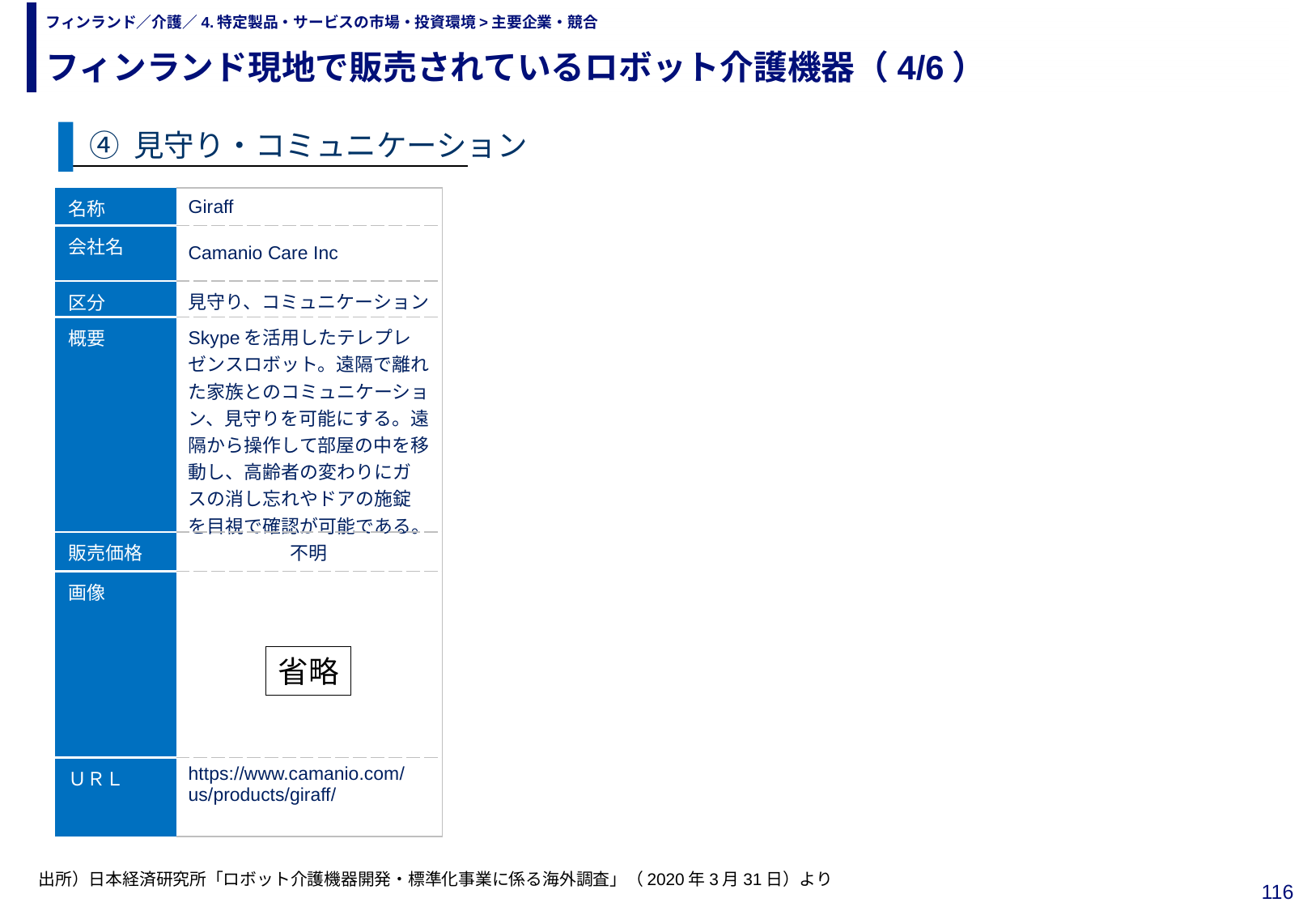

フィンランド現地で販売されているロボット介護機器（4/6）
# フィンランド／介護／4.特定製品・サービスの市場・投資環境>主要企業・競合
④ 見守り・コミュニケーション

| 名称 | Giraff |
| --- | --- |
| 会社名 | Camanio Care Inc |
| 区分 | 見守り、コミュニケーション |
| 概要 | Skypeを活用したテレプレゼンスロボット。遠隔で離れた家族とのコミュニケーション、見守りを可能にする。遠隔から操作して部屋の中を移動し、高齢者の変わりにガスの消し忘れやドアの施錠を目視で確認が可能である。 |
| 販売価格 | 不明 |
| 画像 |  |
| ＵＲＬ | https://www.camanio.com/us/products/giraff/ |
省略
出所）日本経済研究所「ロボット介護機器開発・標準化事業に係る海外調査」（2020年3月31日）より